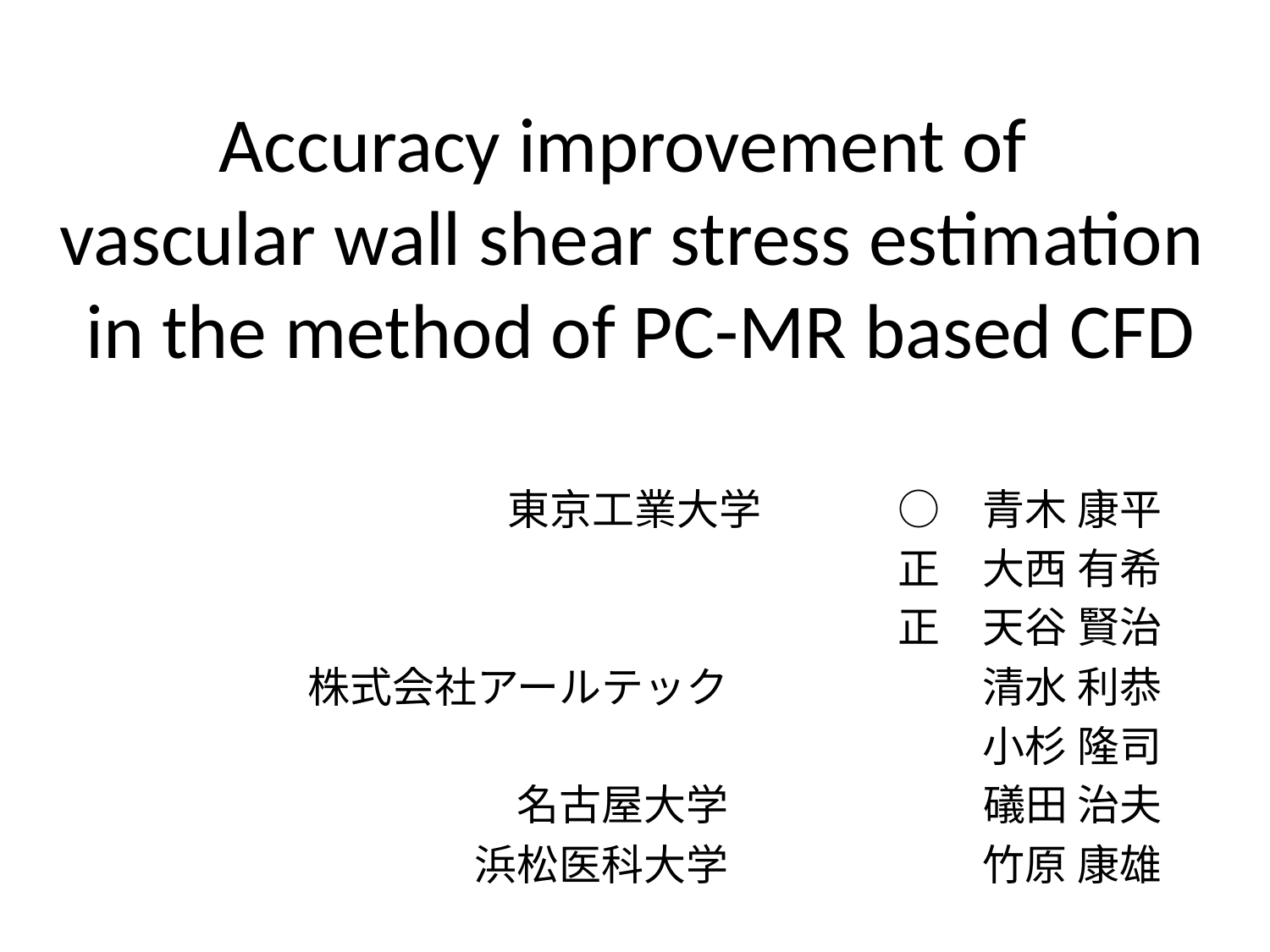

# Accuracy improvement of vascular wall shear stress estimation in the method of PC-MR based CFD
東京工業大学　 　　○　青木 康平
正　大西 有希
正　天谷 賢治
株式会社アールテック　　　　　　清水 利恭
小杉 隆司
名古屋大学　　　　　　礒田 治夫
浜松医科大学　　　　　　竹原 康雄